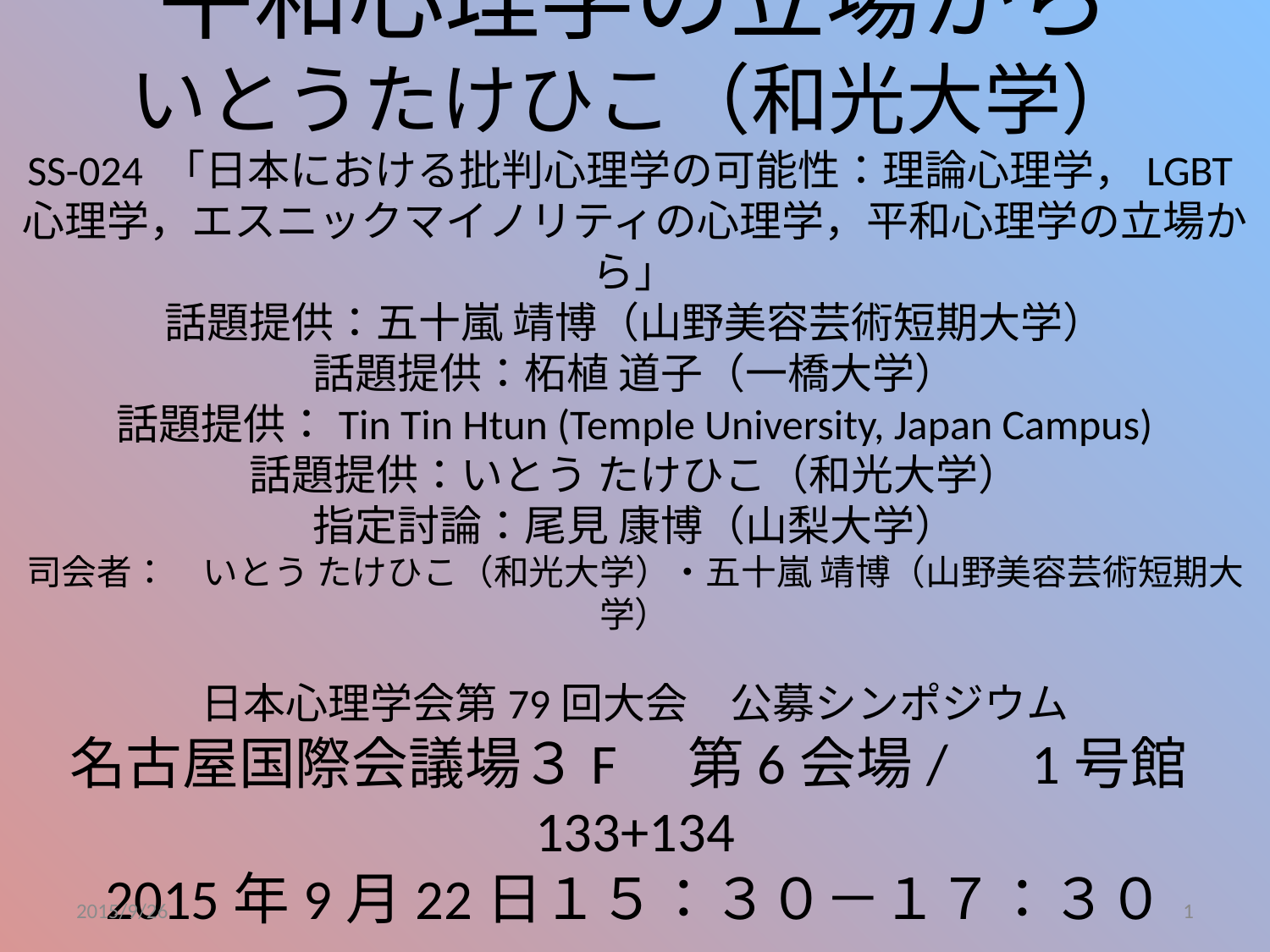

# 平和心理学の立場から いとうたけひこ（和光大学） SS-024 「日本における批判心理学の可能性：理論心理学，LGBT心理学，エスニックマイノリティの心理学，平和心理学の立場から」 話題提供：五十嵐 靖博（山野美容芸術短期大学） 話題提供：柘植 道子（一橋大学） 話題提供：Tin Tin Htun (Temple University, Japan Campus) 話題提供：いとう たけひこ（和光大学） 指定討論：尾見 康博（山梨大学） 司会者：　いとう たけひこ（和光大学）・五十嵐 靖博（山野美容芸術短期大学） 日本心理学会第79回大会　公募シンポジウム 名古屋国際会議場３F　第6会場/　1号館133+134 2015年9月22日１５：３０－１７：３０
2015/9/26
1